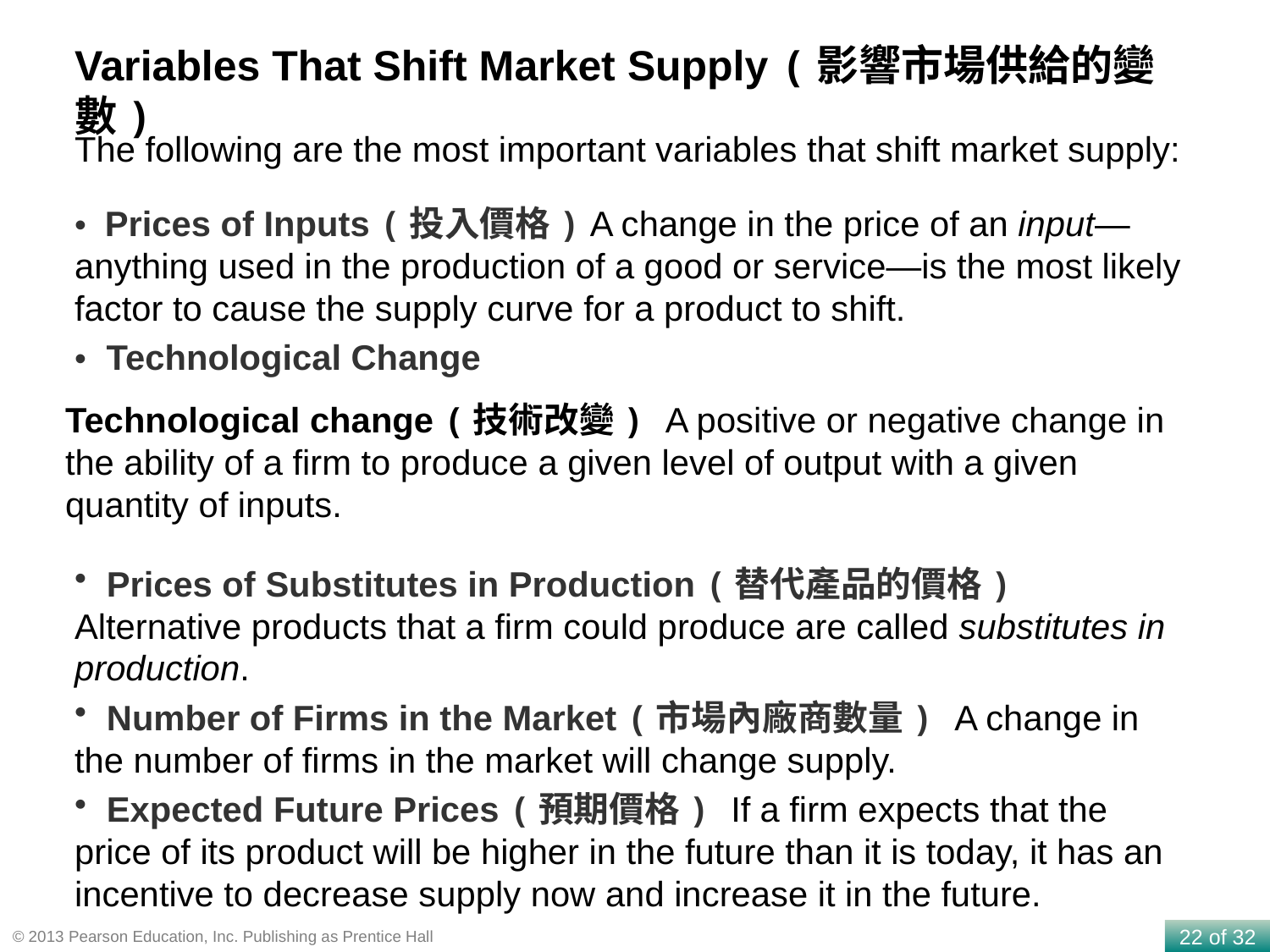

Variables That Shift Market Supply (影響市場供給的變數)
The following are the most important variables that shift market supply:

•  Prices of Inputs (投入價格) A change in the price of an input—anything used in the production of a good or service—is the most likely factor to cause the supply curve for a product to shift.
•	Technological Change
Technological change (技術改變) A positive or negative change in the ability of a firm to produce a given level of output with a given quantity of inputs.
  Prices of Substitutes in Production (替代產品的價格) Alternative products that a firm could produce are called substitutes in production.
  Number of Firms in the Market (市場內廠商數量) A change in the number of firms in the market will change supply.
  Expected Future Prices (預期價格) If a firm expects that the price of its product will be higher in the future than it is today, it has an incentive to decrease supply now and increase it in the future.